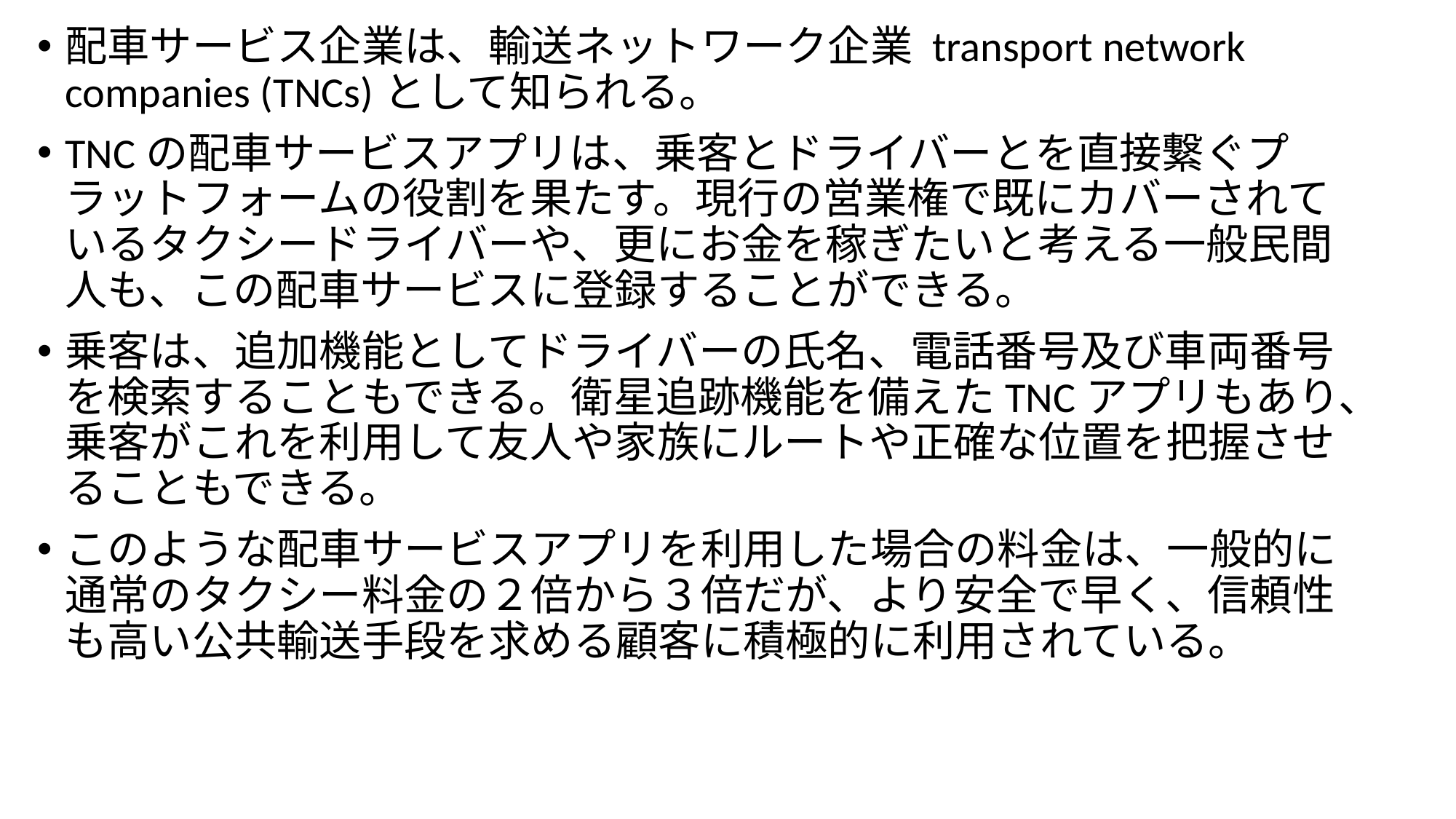

配車サービス企業は、輸送ネットワーク企業 transport network companies (TNCs)として知られる。
TNCの配車サービスアプリは、乗客とドライバーとを直接繋ぐプラットフォームの役割を果たす。現行の営業権で既にカバーされているタクシードライバーや、更にお金を稼ぎたいと考える一般民間人も、この配車サービスに登録することができる。
乗客は、追加機能としてドライバーの氏名、電話番号及び車両番号を検索することもできる。衛星追跡機能を備えたTNCアプリもあり、乗客がこれを利用して友人や家族にルートや正確な位置を把握させることもできる。
このような配車サービスアプリを利用した場合の料金は、一般的に通常のタクシー料金の２倍から３倍だが、より安全で早く、信頼性も高い公共輸送手段を求める顧客に積極的に利用されている。